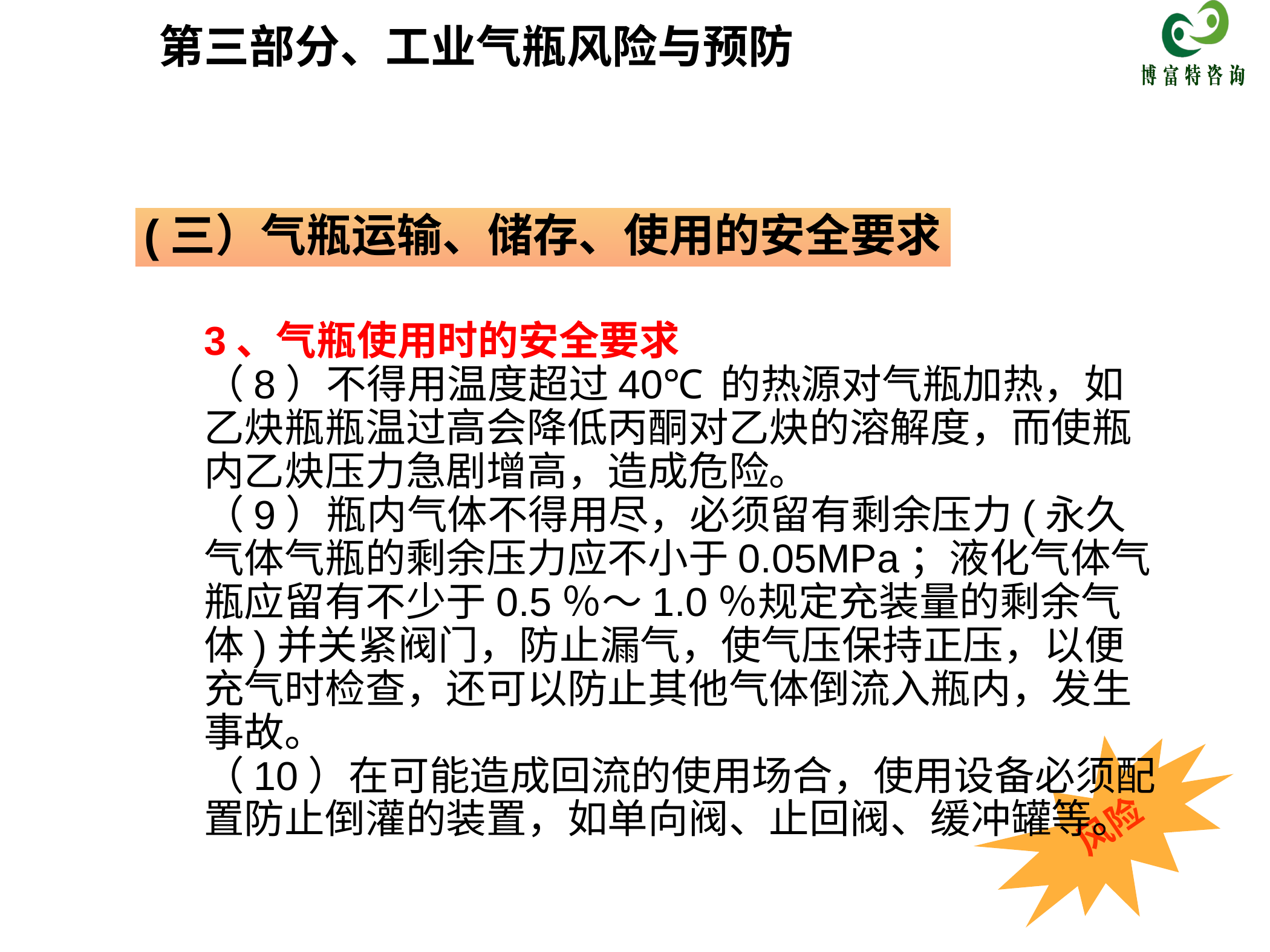

第三部分、工业气瓶风险与预防
(三）气瓶运输、储存、使用的安全要求
3、气瓶使用时的安全要求
（8）不得用温度超过40℃的热源对气瓶加热，如乙炔瓶瓶温过高会降低丙酮对乙炔的溶解度，而使瓶内乙炔压力急剧增高，造成危险。
（9）瓶内气体不得用尽，必须留有剩余压力(永久气体气瓶的剩余压力应不小于0.05MPa；液化气体气瓶应留有不少于0.5％～1.0％规定充装量的剩余气体)并关紧阀门，防止漏气，使气压保持正压，以便充气时检查，还可以防止其他气体倒流入瓶内，发生事故。
（10）在可能造成回流的使用场合，使用设备必须配置防止倒灌的装置，如单向阀、止回阀、缓冲罐等。
风险